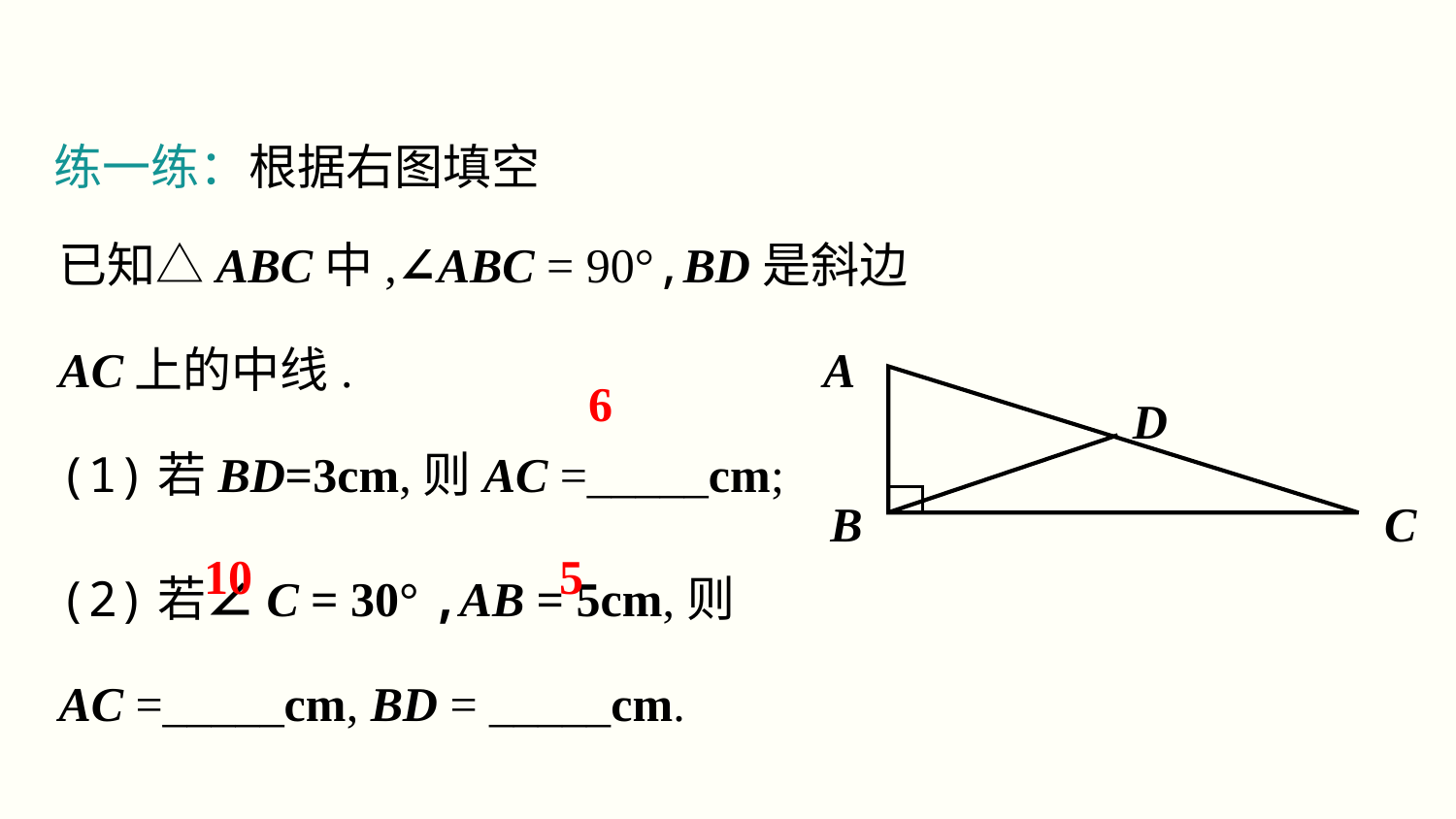

练一练：根据右图填空
已知△ABC中,∠ABC = 90°,BD是斜边AC上的中线.
(1)若BD=3cm,则AC =_____cm;
(2)若∠C = 30° ,AB = 5cm,则
AC =_____cm, BD = _____cm.
A

B
C
6
D

10
5